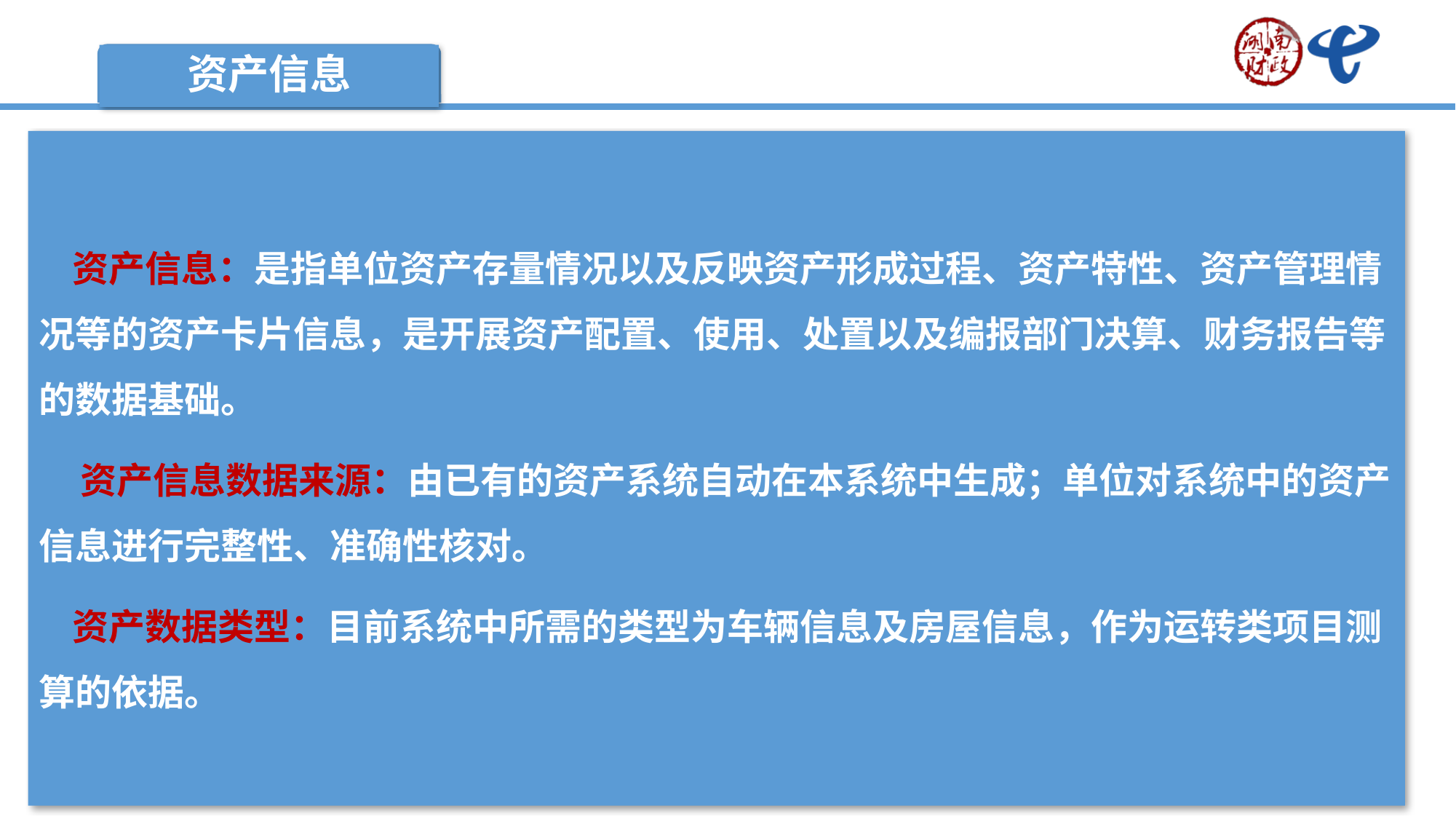

资产信息
   资产信息：是指单位资产存量情况以及反映资产形成过程、资产特性、资产管理情况等的资产卡片信息，是开展资产配置、使用、处置以及编报部门决算、财务报告等的数据基础。
    资产信息数据来源：由已有的资产系统自动在本系统中生成；单位对系统中的资产信息进行完整性、准确性核对。
   资产数据类型：目前系统中所需的类型为车辆信息及房屋信息，作为运转类项目测算的依据。